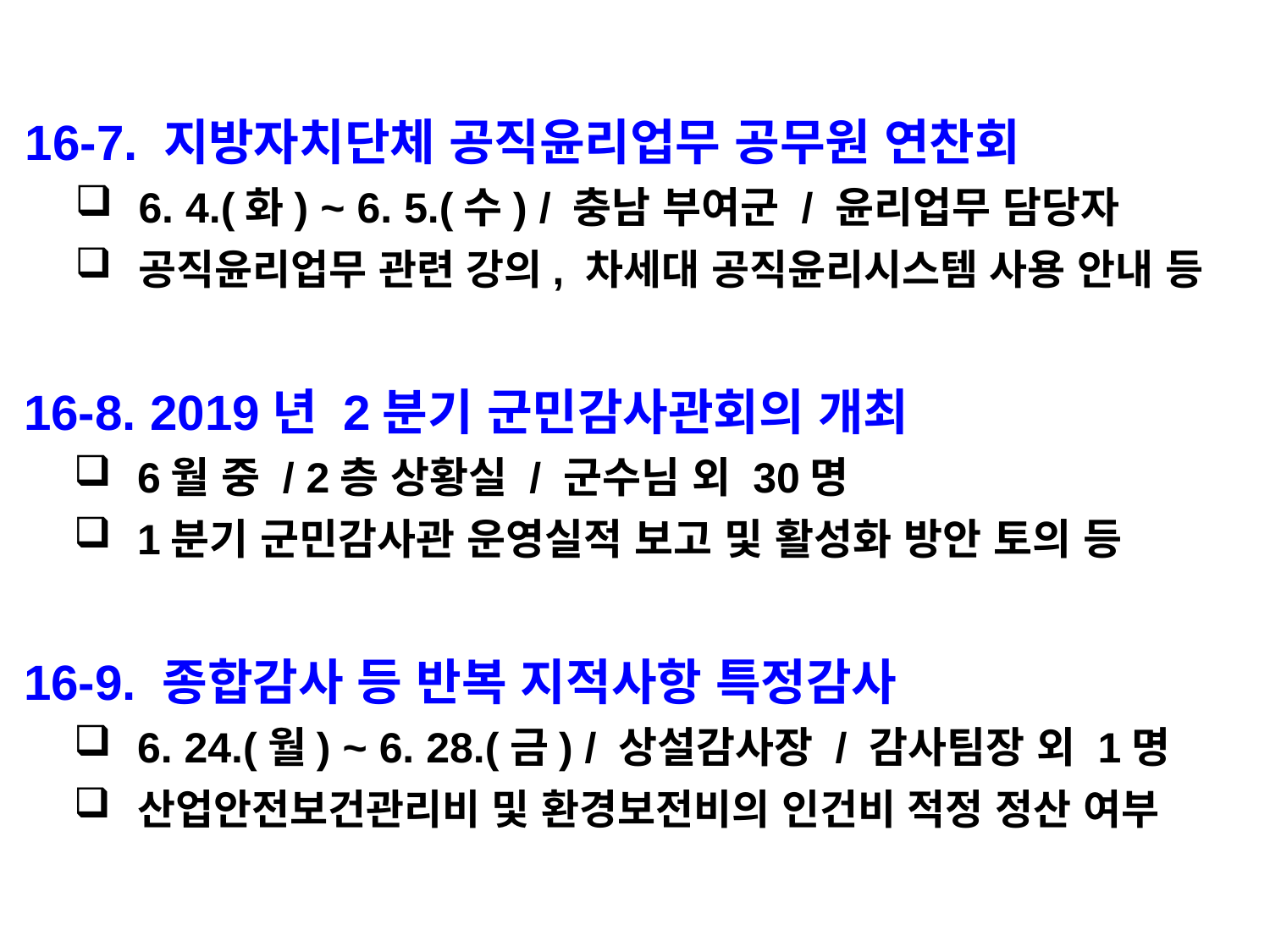

16-7. 지방자치단체 공직윤리업무 공무원 연찬회
6. 4.(화) ~ 6. 5.(수) / 충남 부여군 / 윤리업무 담당자
공직윤리업무 관련 강의, 차세대 공직윤리시스템 사용 안내 등

 16-8. 2019년 2분기 군민감사관회의 개최
6월 중 / 2층 상황실 / 군수님 외 30명
1분기 군민감사관 운영실적 보고 및 활성화 방안 토의 등

 16-9. 종합감사 등 반복 지적사항 특정감사
6. 24.(월) ~ 6. 28.(금) / 상설감사장 / 감사팀장 외 1명
산업안전보건관리비 및 환경보전비의 인건비 적정 정산 여부